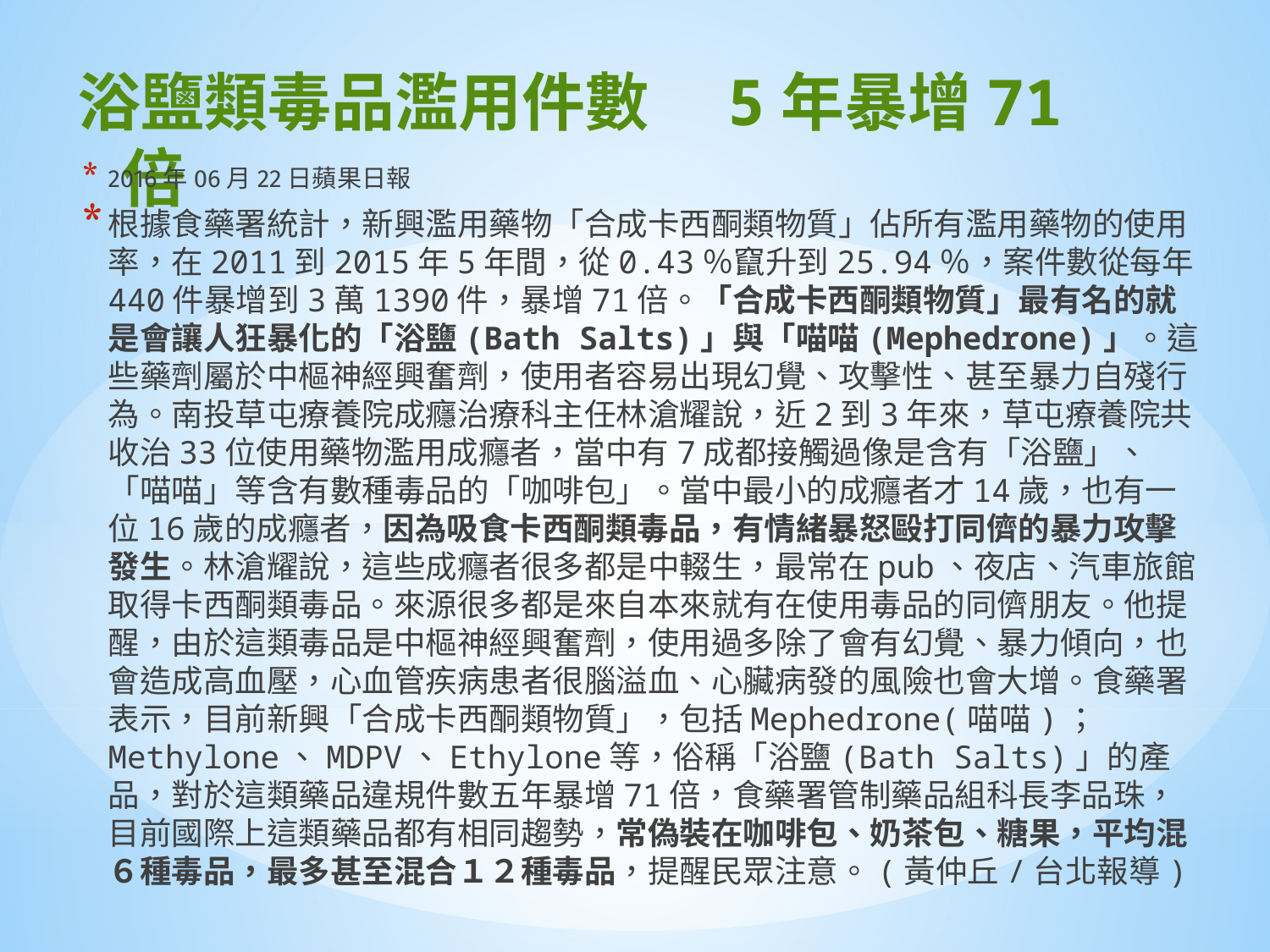

# 浴鹽類毒品濫用件數　5年暴增71倍
2016年06月22日蘋果日報
根據食藥署統計，新興濫用藥物「合成卡西酮類物質」佔所有濫用藥物的使用率，在2011到2015年5年間，從0.43％竄升到25.94％，案件數從每年440件暴增到3萬1390件，暴增71倍。「合成卡西酮類物質」最有名的就是會讓人狂暴化的「浴鹽(Bath Salts)」與「喵喵(Mephedrone)」。這些藥劑屬於中樞神經興奮劑，使用者容易出現幻覺、攻擊性、甚至暴力自殘行為。南投草屯療養院成癮治療科主任林滄耀說，近2到3年來，草屯療養院共收治33位使用藥物濫用成癮者，當中有7成都接觸過像是含有「浴鹽」、「喵喵」等含有數種毒品的「咖啡包」。當中最小的成癮者才14歲，也有一位16歲的成癮者，因為吸食卡西酮類毒品，有情緒暴怒毆打同儕的暴力攻擊發生。林滄耀說，這些成癮者很多都是中輟生，最常在pub、夜店、汽車旅館取得卡西酮類毒品。來源很多都是來自本來就有在使用毒品的同儕朋友。他提醒，由於這類毒品是中樞神經興奮劑，使用過多除了會有幻覺、暴力傾向，也會造成高血壓，心血管疾病患者很腦溢血、心臟病發的風險也會大增。食藥署表示，目前新興「合成卡西酮類物質」，包括Mephedrone(喵喵)；Methylone、MDPV、Ethylone等，俗稱「浴鹽(Bath Salts)」的產品，對於這類藥品違規件數五年暴增71倍，食藥署管制藥品組科長李品珠，目前國際上這類藥品都有相同趨勢，常偽裝在咖啡包、奶茶包、糖果，平均混６種毒品，最多甚至混合１２種毒品，提醒民眾注意。(黃仲丘/台北報導)